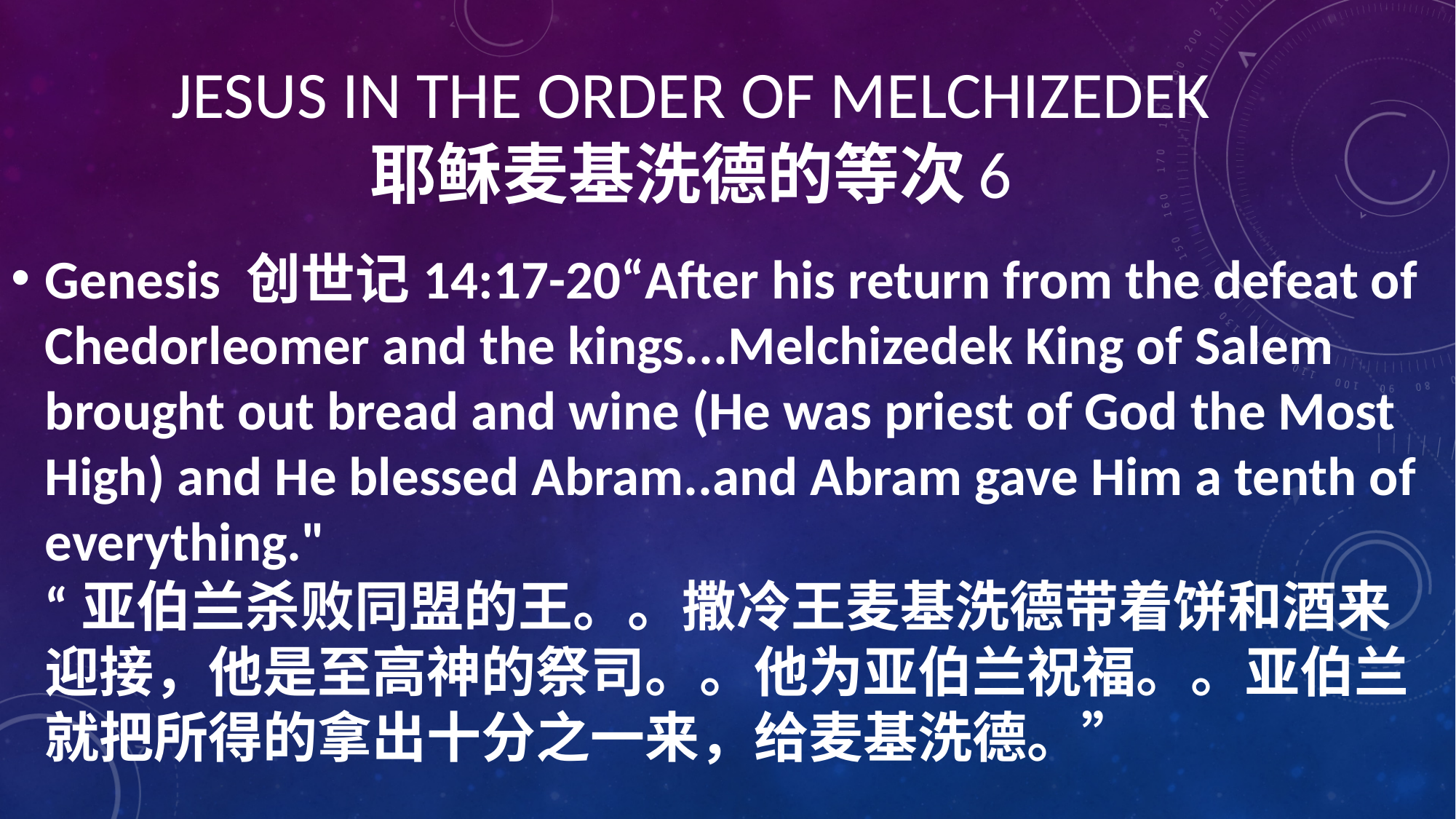

# JESUS IN THE ORDER OF MELCHIZEDEK 耶稣麦基洗德的等次6
Genesis 创世记14:17-20“After his return from the defeat of Chedorleomer and the kings...Melchizedek King of Salem brought out bread and wine (He was priest of God the Most High) and He blessed Abram..and Abram gave Him a tenth of everything."                                                                                           “亚伯兰杀败同盟的王。。撒冷王麦基洗德带着饼和酒来迎接，他是至高神的祭司。。他为亚伯兰祝福。。亚伯兰就把所得的拿出十分之一来，给麦基洗德。”